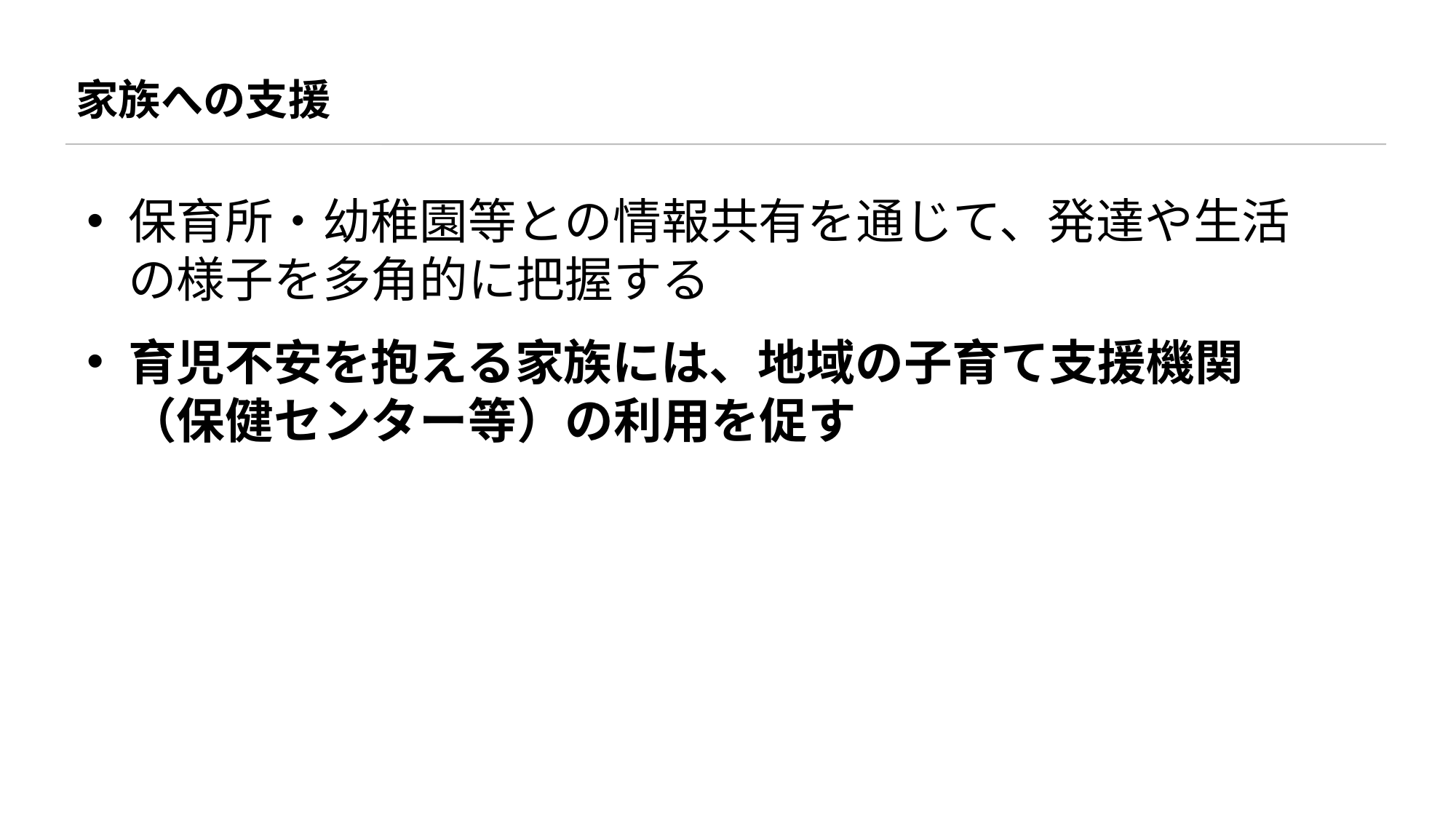

家族への支援

保育所・幼稚園等との情報共有を通じて、発達や生活の様子を多角的に把握する
育児不安を抱える家族には、地域の子育て支援機関（保健センター等）の利用を促す